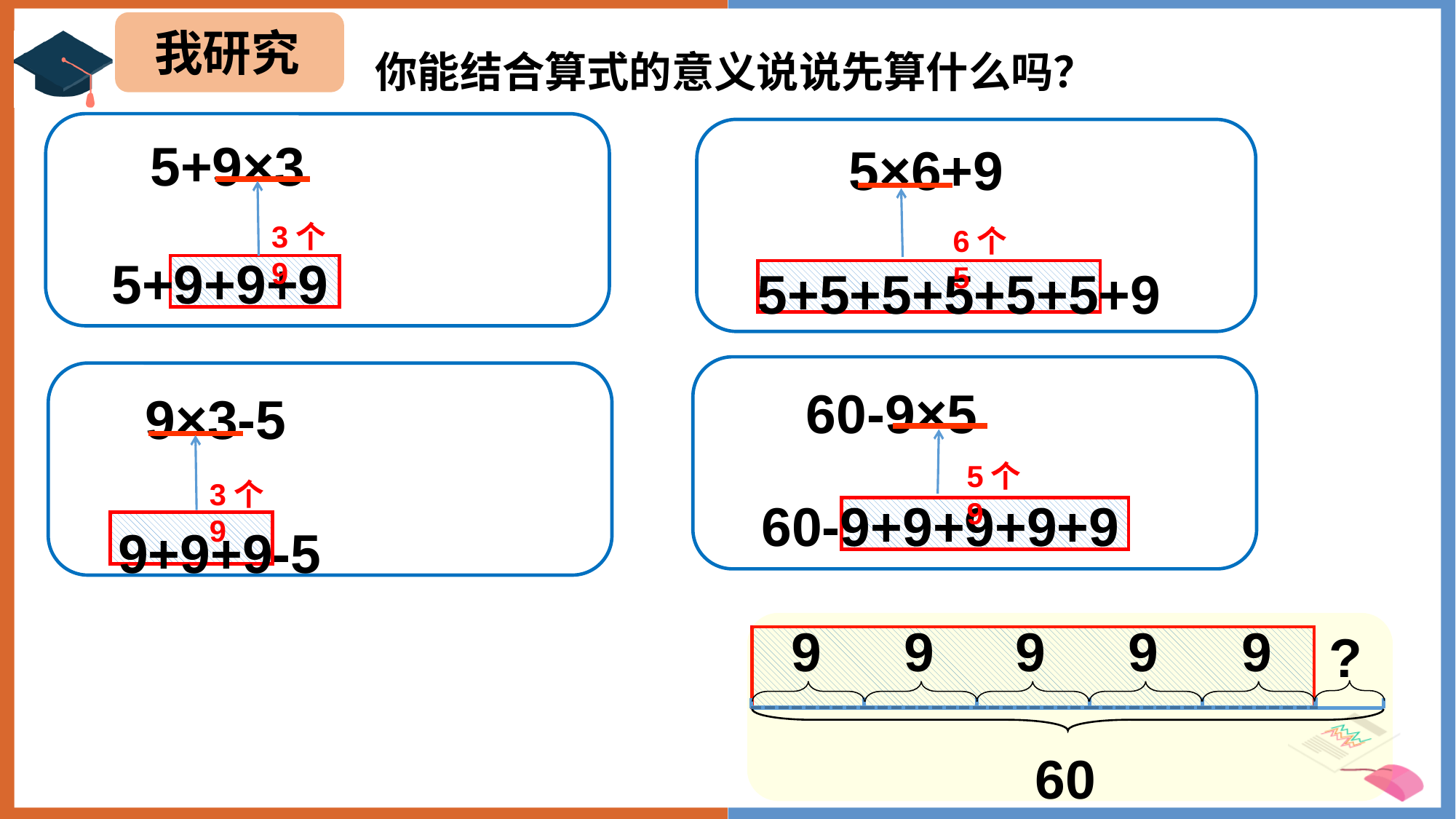

我研究
你能结合算式的意义说说先算什么吗？
     5+9×3

    5×6+9

3个9
6个5
5+9+9+9
5+5+5+5+5+5+9

    60-9×5
 9×3-5

 9+9+9-5
5个9
3个9
60-9+9+9+9+9

9
9
9
9
9

?

60